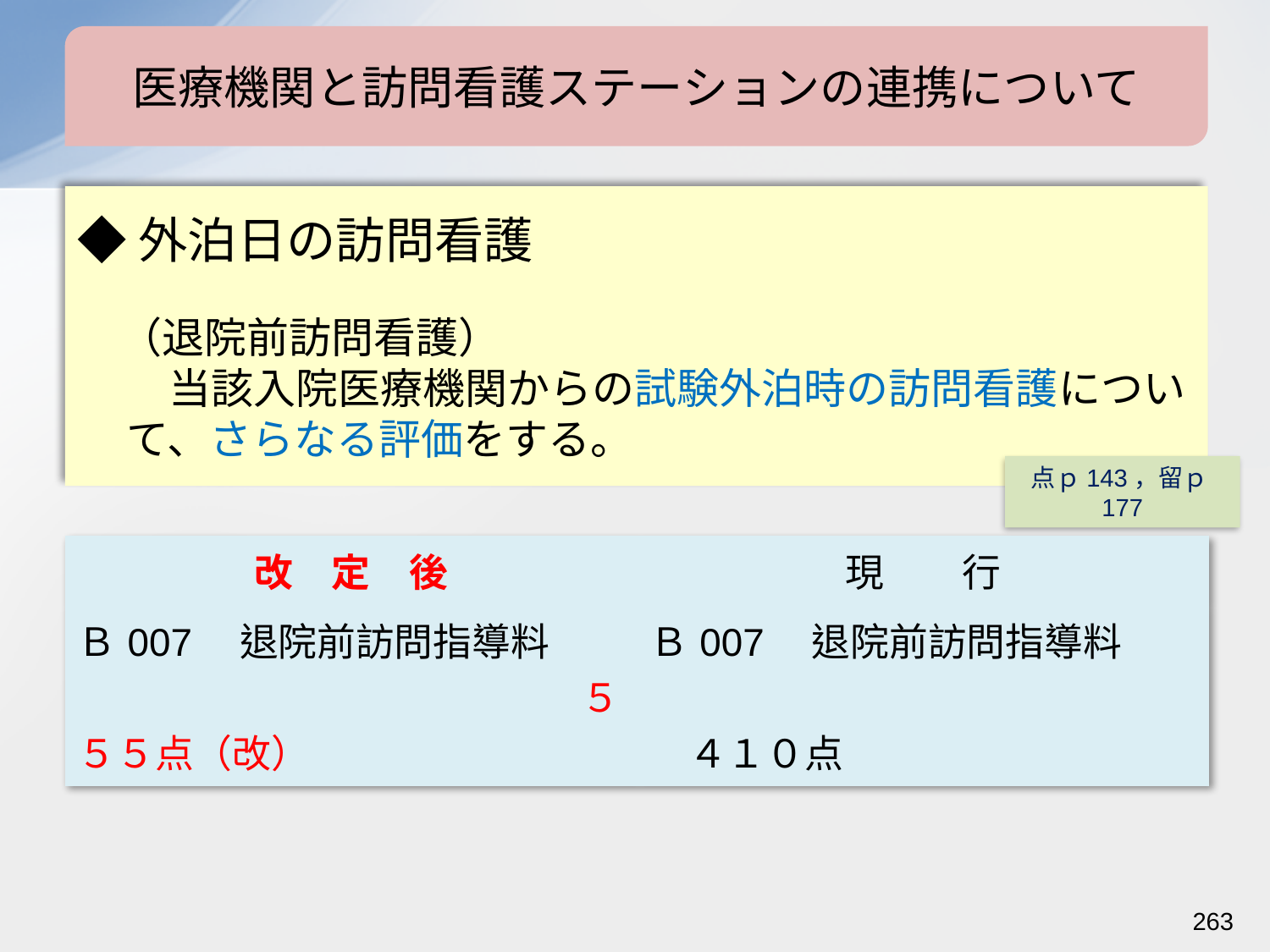

医療機関と訪問看護ステーションの連携について
◆外泊日の訪問看護

　（退院前訪問看護）
　当該入院医療機関からの試験外泊時の訪問看護について、さらなる評価をする。
点ｐ143，留ｐ177
| 改　定　後 | 現　　行 |
| --- | --- |
| Ｂ007　退院前訪問指導料 　　　　　　　　　　　　　５５５点（改） | Ｂ007　退院前訪問指導料 　　　　　　　　　　　　　　　４１０点 |
263